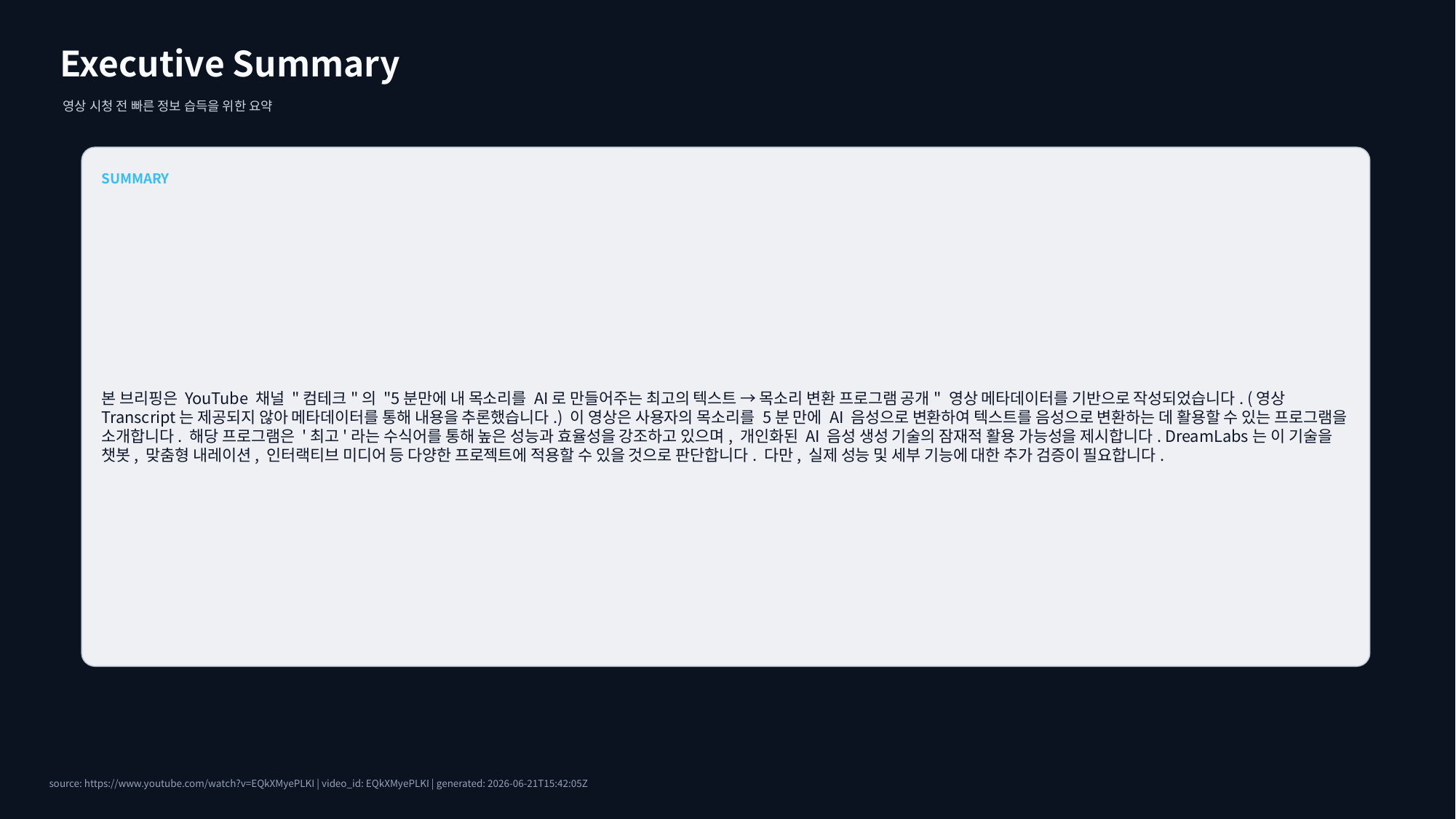

Executive Summary
영상 시청 전 빠른 정보 습득을 위한 요약

SUMMARY
본 브리핑은 YouTube 채널 "컴테크"의 "5분만에 내 목소리를 AI로 만들어주는 최고의 텍스트 → 목소리 변환 프로그램 공개" 영상 메타데이터를 기반으로 작성되었습니다. (영상 Transcript는 제공되지 않아 메타데이터를 통해 내용을 추론했습니다.) 이 영상은 사용자의 목소리를 5분 만에 AI 음성으로 변환하여 텍스트를 음성으로 변환하는 데 활용할 수 있는 프로그램을 소개합니다. 해당 프로그램은 '최고'라는 수식어를 통해 높은 성능과 효율성을 강조하고 있으며, 개인화된 AI 음성 생성 기술의 잠재적 활용 가능성을 제시합니다. DreamLabs는 이 기술을 챗봇, 맞춤형 내레이션, 인터랙티브 미디어 등 다양한 프로젝트에 적용할 수 있을 것으로 판단합니다. 다만, 실제 성능 및 세부 기능에 대한 추가 검증이 필요합니다.
source: https://www.youtube.com/watch?v=EQkXMyePLKI | video_id: EQkXMyePLKI | generated: 2026-06-21T15:42:05Z